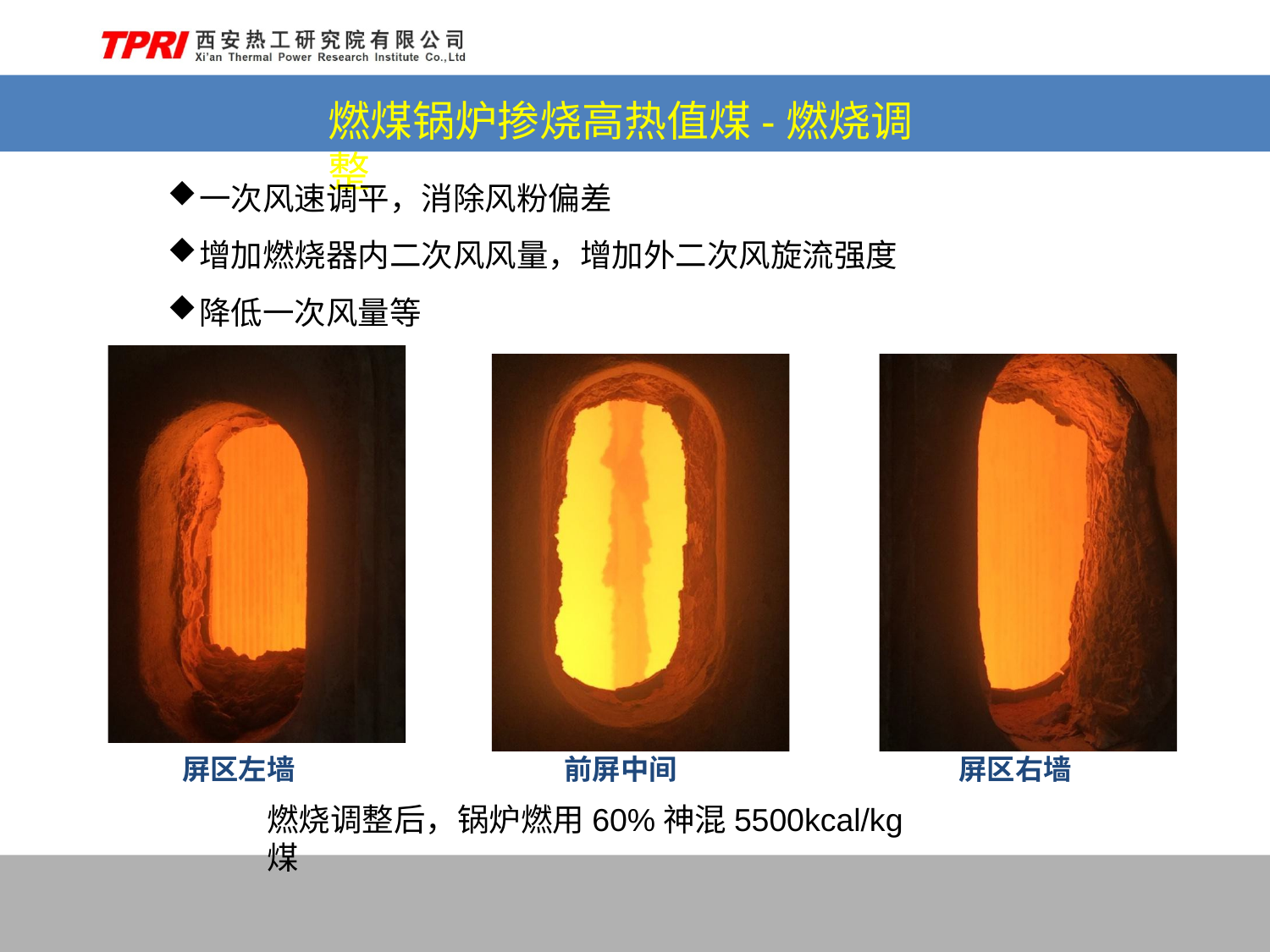

# 燃煤锅炉掺烧高热值煤-燃烧调整
一次风速调平，消除风粉偏差
增加燃烧器内二次风风量，增加外二次风旋流强度
降低一次风量等

屏区左墙	前屏中间
燃烧调整后，锅炉燃用60%神混5500kcal/kg煤
屏区右墙